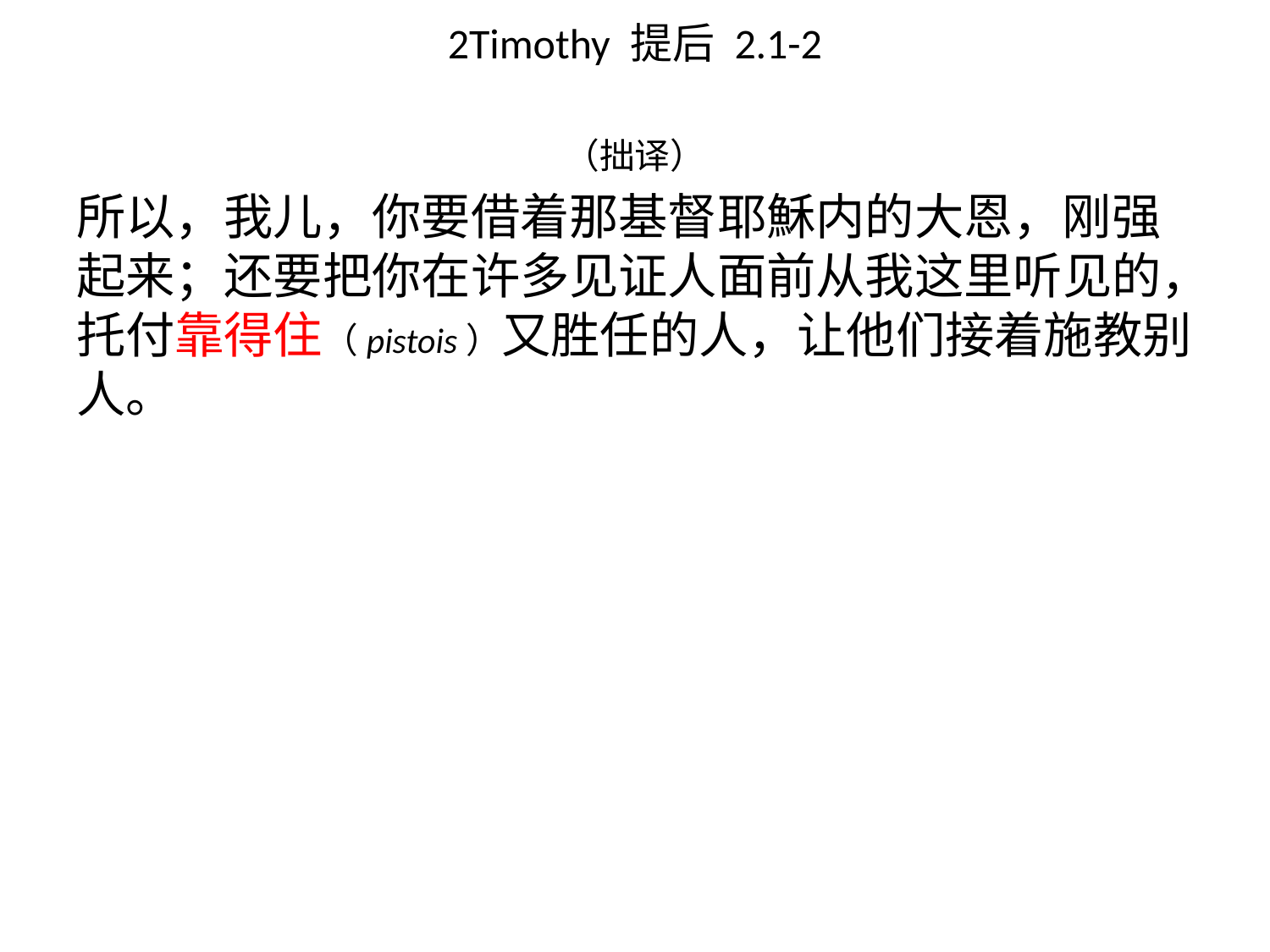

2Timothy 提后 2.1-2
（拙译）
所以，我儿，你要借着那基督耶穌内的大恩，刚强起来；还要把你在许多见证人面前从我这里听见的，托付靠得住（pistois）又胜任的人，让他们接着施教别人。